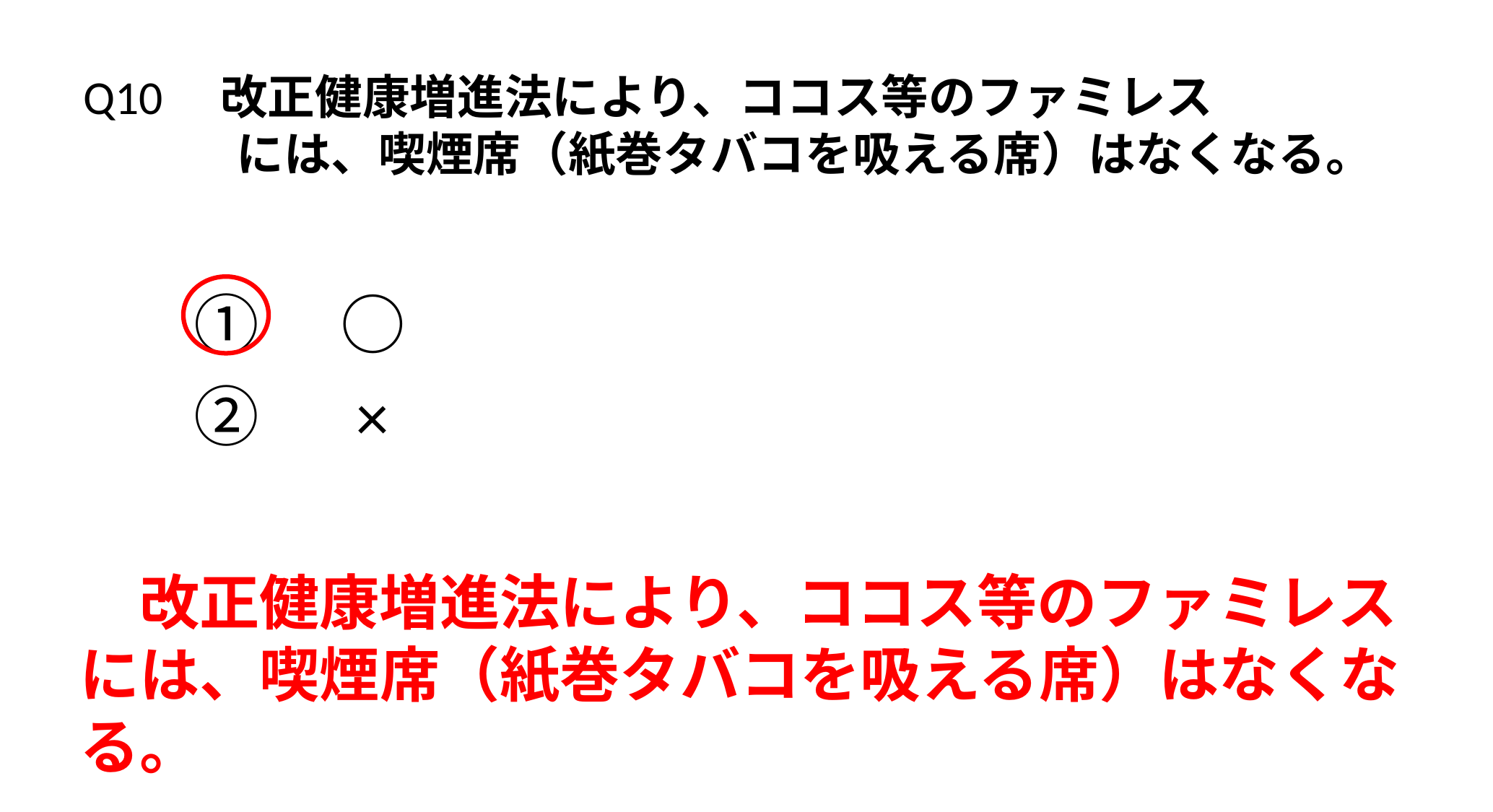

# Q10　改正健康増進法により、ココス等のファミレス 　　　 には、喫煙席（紙巻タバコを吸える席）はなくなる。

①　○
②　×

　改正健康増進法により、ココス等のファミレスには、喫煙席（紙巻タバコを吸える席）はなくなる。